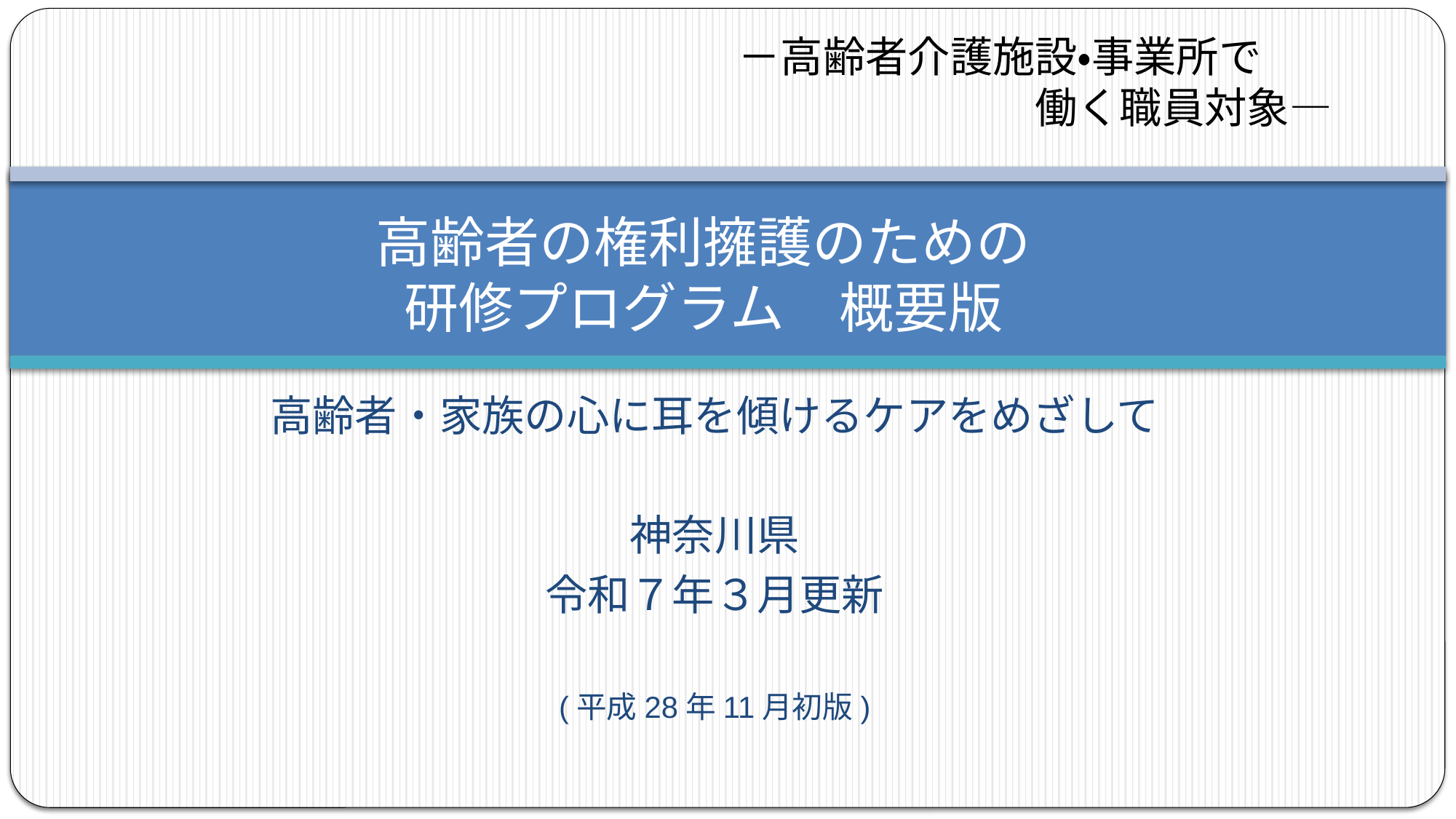

－高齢者介護施設・事業所で
　　　　　　　働く職員対象―
# 高齢者の権利擁護のための 研修プログラム　概要版
高齢者・家族の心に耳を傾けるケアをめざして

神奈川県
令和７年３月更新

(平成28年11月初版)